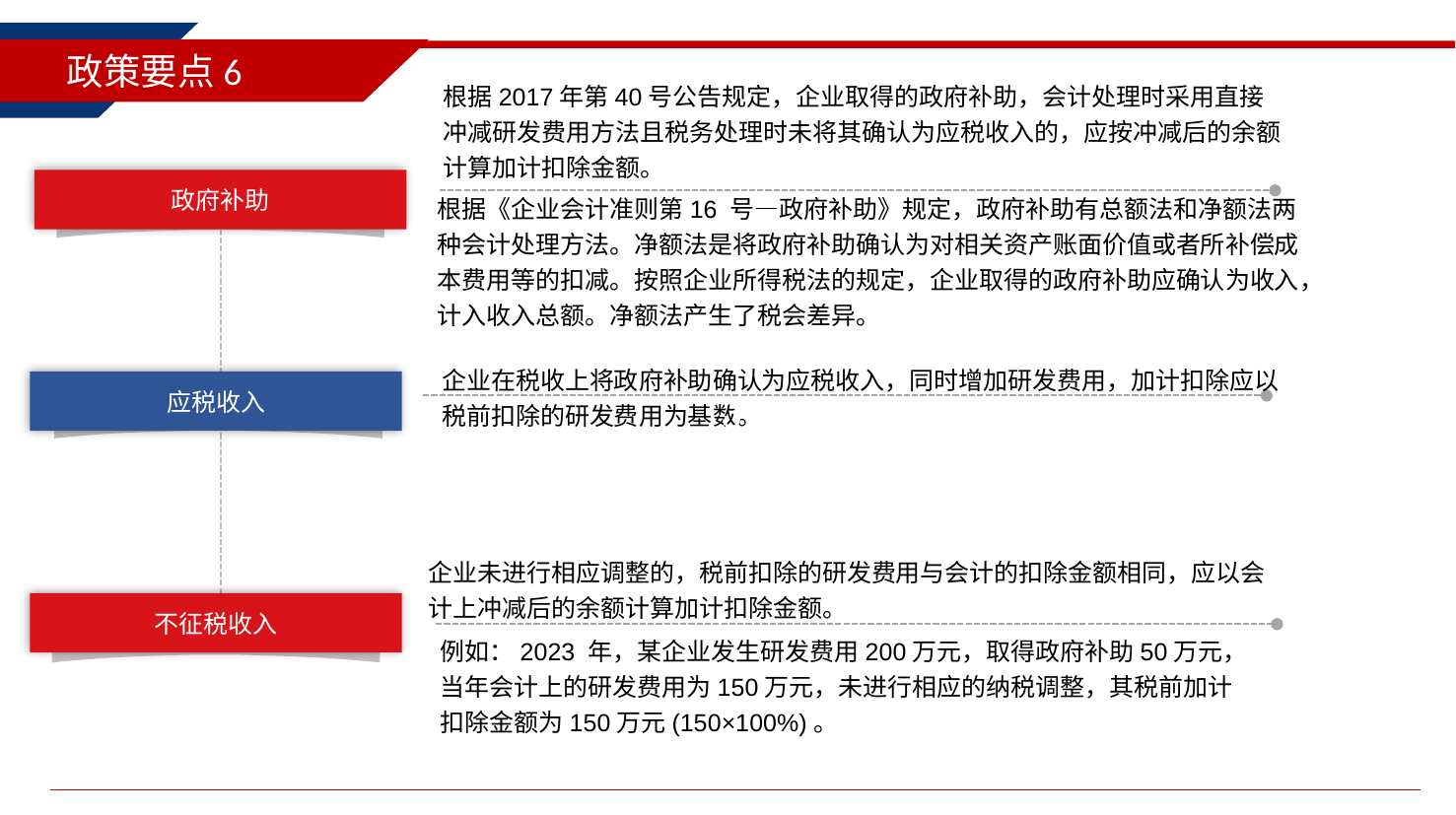

政策要点6

根据2017年第40号公告规定，企业取得的政府补助，会计处理时采用直接冲减研发费用方法且税务处理时未将其确认为应税收入的，应按冲减后的余额计算加计扣除金额。
根据《企业会计准则第16 号—政府补助》规定，政府补助有总额法和净额法两种会计处理方法。净额法是将政府补助确认为对相关资产账面价值或者所补偿成本费用等的扣减。按照企业所得税法的规定，企业取得的政府补助应确认为收入，计入收入总额。净额法产生了税会差异。
政府补助

应税收入

不征税收入

企业在税收上将政府补助确认为应税收入，同时增加研发费用，加计扣除应以税前扣除的研发费用为基数。
3
企业未进行相应调整的，税前扣除的研发费用与会计的扣除金额相同，应以会计上冲减后的余额计算加计扣除金额。
例如：2023 年，某企业发生研发费用200万元，取得政府补助50万元，当年会计上的研发费用为150万元，未进行相应的纳税调整，其税前加计扣除金额为150万元(150×100%)。